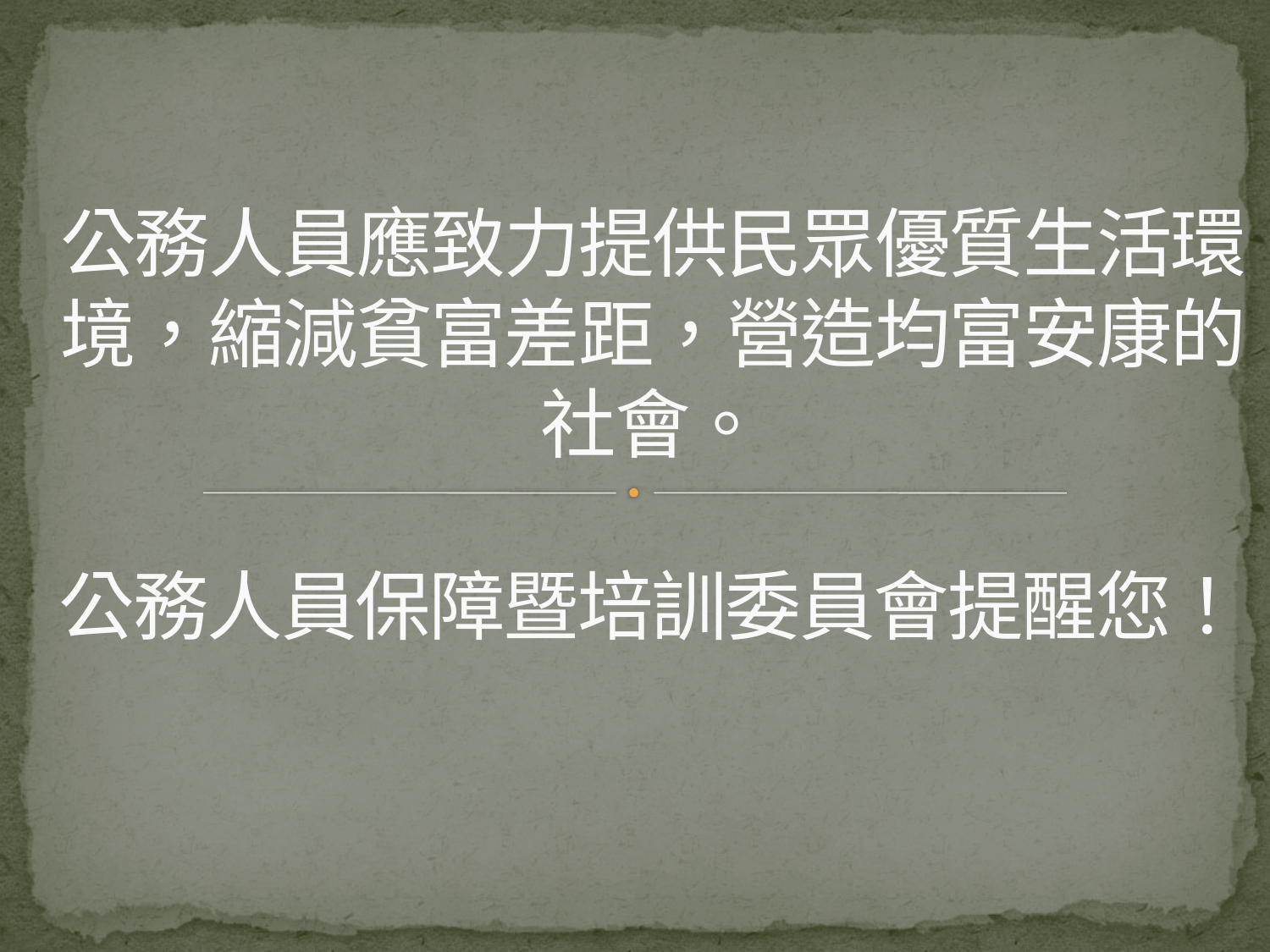

# 公務人員應致力提供民眾優質生活環境，縮減貧富差距，營造均富安康的社會。 公務人員保障暨培訓委員會提醒您！